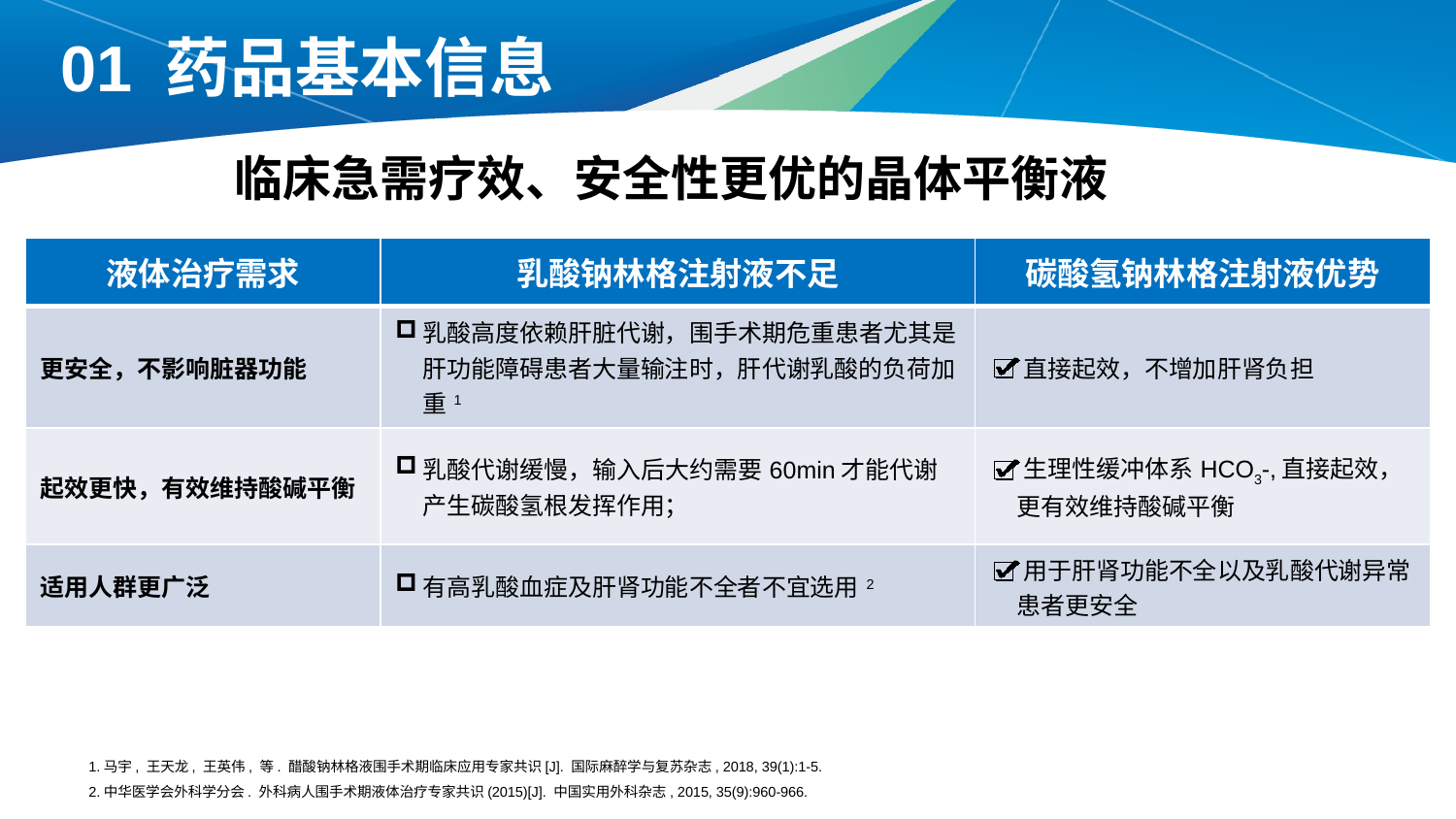

01 药品基本信息
临床急需疗效、安全性更优的晶体平衡液
| 液体治疗需求 | 乳酸钠林格注射液不足 | 碳酸氢钠林格注射液优势 |
| --- | --- | --- |
| 更安全，不影响脏器功能 | 乳酸高度依赖肝脏代谢，围手术期危重患者尤其是肝功能障碍患者大量输注时，肝代谢乳酸的负荷加重1 | 直接起效，不增加肝肾负担 |
| 起效更快，有效维持酸碱平衡 | 乳酸代谢缓慢，输入后大约需要60min才能代谢产生碳酸氢根发挥作用； | 生理性缓冲体系HCO3-,直接起效，更有效维持酸碱平衡 |
| 适用人群更广泛 | 有高乳酸血症及肝肾功能不全者不宜选用2 | 用于肝肾功能不全以及乳酸代谢异常患者更安全 |
1.马宇, 王天龙, 王英伟, 等. 醋酸钠林格液围手术期临床应用专家共识[J]. 国际麻醉学与复苏杂志, 2018, 39(1):1-5.
2.中华医学会外科学分会. 外科病人围手术期液体治疗专家共识(2015)[J]. 中国实用外科杂志, 2015, 35(9):960-966.